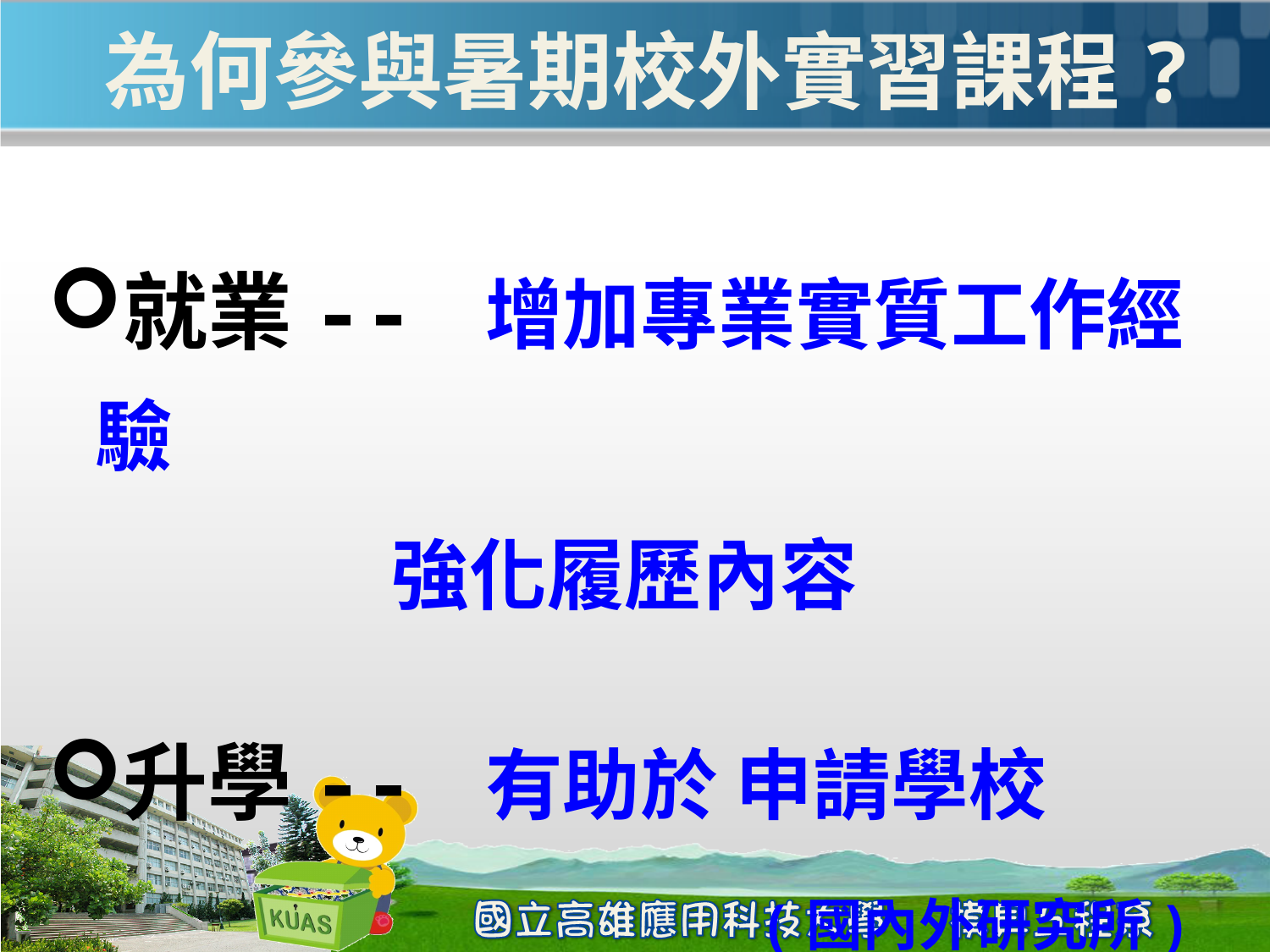

為何參與暑期校外實習課程?

就業-- 增加專業實質工作經驗
強化履歷內容

升學-- 有助於 申請學校
              (國內外研究所)